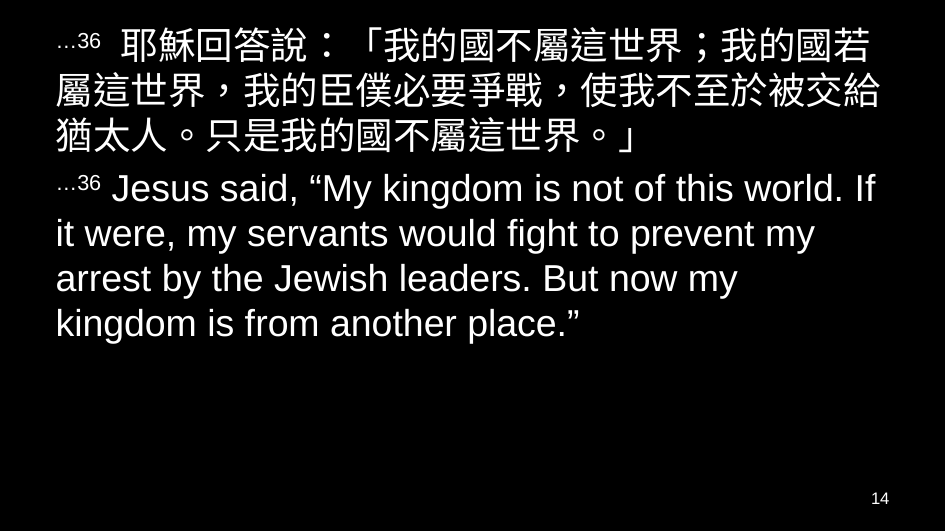

…36 耶穌回答說：「我的國不屬這世界；我的國若屬這世界，我的臣僕必要爭戰，使我不至於被交給猶太人。只是我的國不屬這世界。」
…36 Jesus said, “My kingdom is not of this world. If it were, my servants would fight to prevent my arrest by the Jewish leaders. But now my kingdom is from another place.”

14